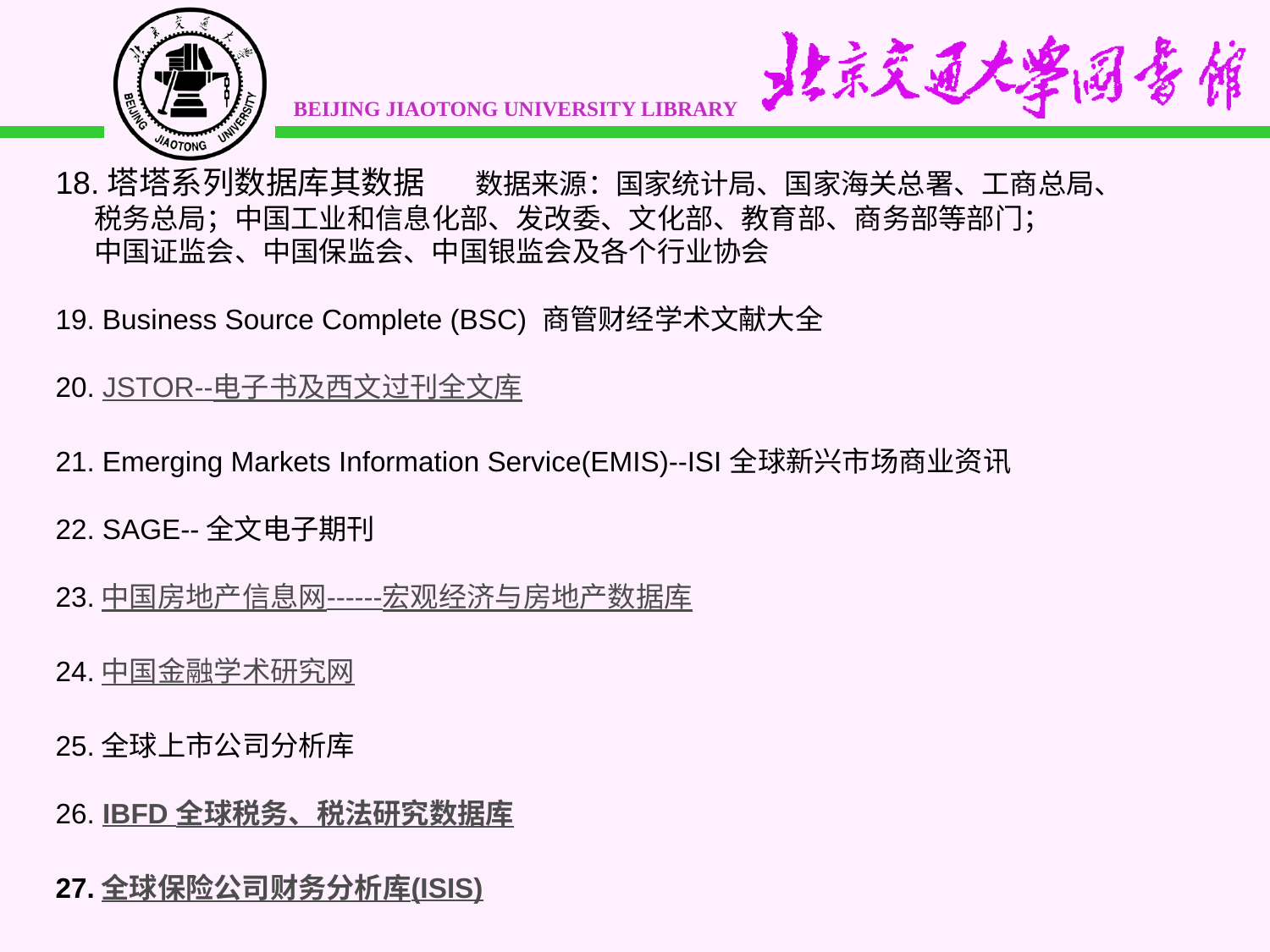

18.塔塔系列数据库其数据       数据来源：国家统计局、国家海关总署、工商总局、
     税务总局；中国工业和信息化部、发改委、文化部、教育部、商务部等部门；
     中国证监会、中国保监会、中国银监会及各个行业协会

19. Business Source Complete (BSC) 商管财经学术文献大全

20. JSTOR--电子书及西文过刊全文库

21. Emerging Markets Information Service(EMIS)--ISI全球新兴市场商业资讯

22. SAGE--全文电子期刊

23.中国房地产信息网------宏观经济与房地产数据库

24.中国金融学术研究网

25.全球上市公司分析库

26. IBFD 全球税务、税法研究数据库

27.全球保险公司财务分析库(ISIS)